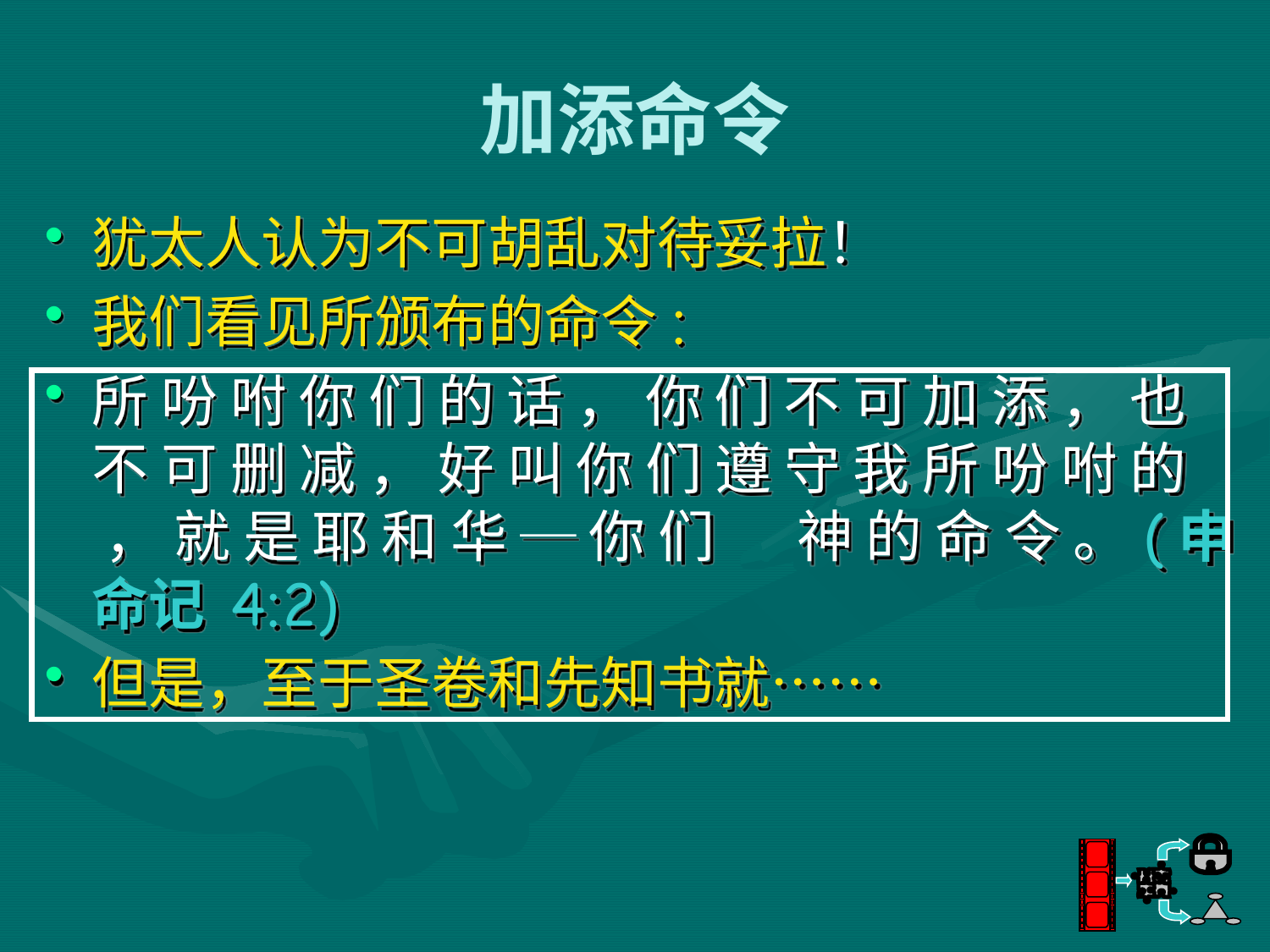

# 加添命令
犹太人认为不可胡乱对待妥拉！
我们看见所颁布的命令:
所 吩 咐 你 们 的 话 ， 你 们 不 可 加 添 ， 也 不 可 删 减 ， 好 叫 你 们 遵 守 我 所 吩 咐 的 ， 就 是 耶 和 华 ─ 你 们 　 神 的 命 令 。(申 命记 4:2)
但是，至于圣卷和先知书就⋯⋯